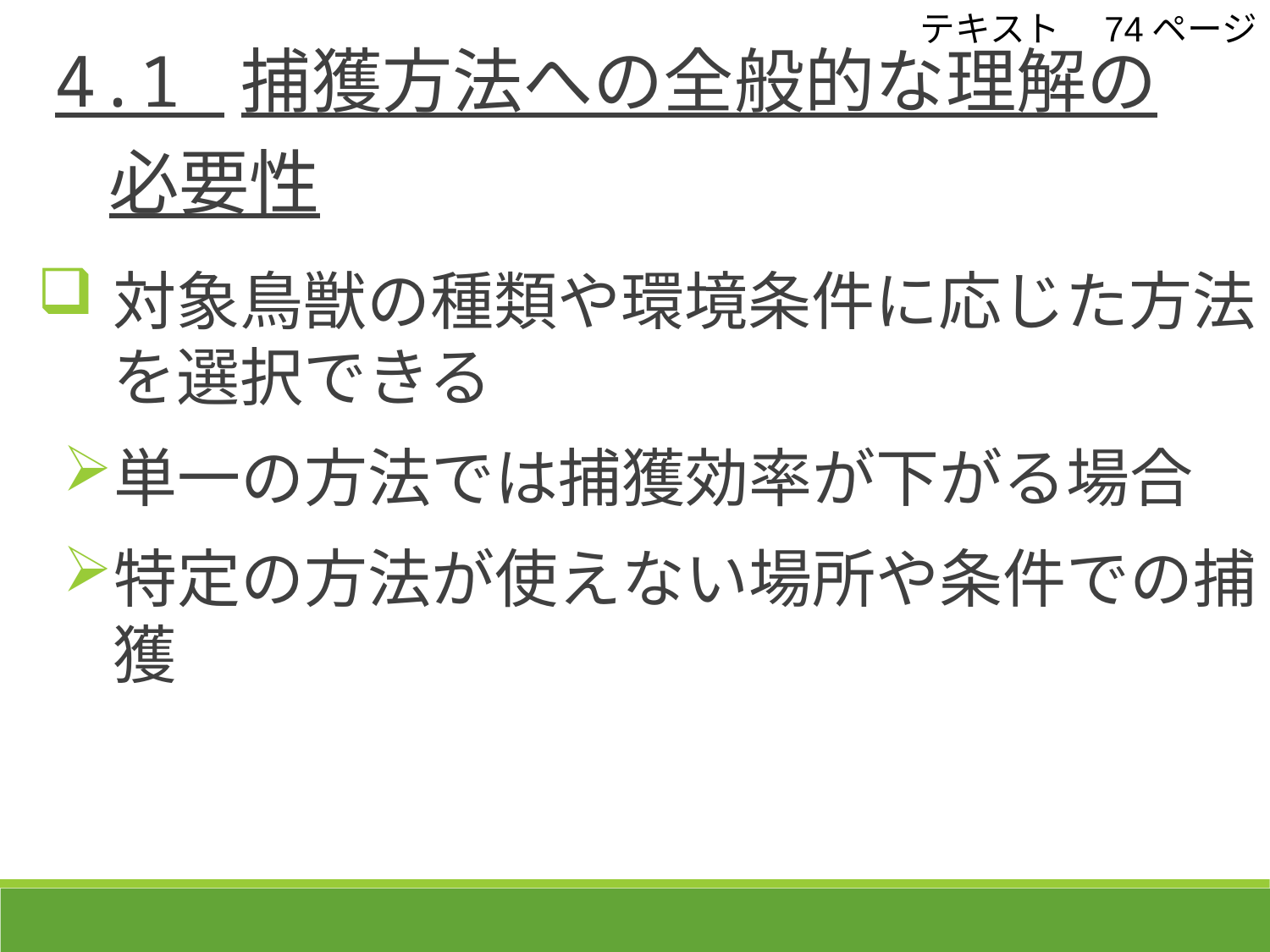

テキスト　74ページ

 4.1 捕獲方法への全般的な理解の
     必要性
対象鳥獣の種類や環境条件に応じた方法を選択できる
単一の方法では捕獲効率が下がる場合
特定の方法が使えない場所や条件での捕獲